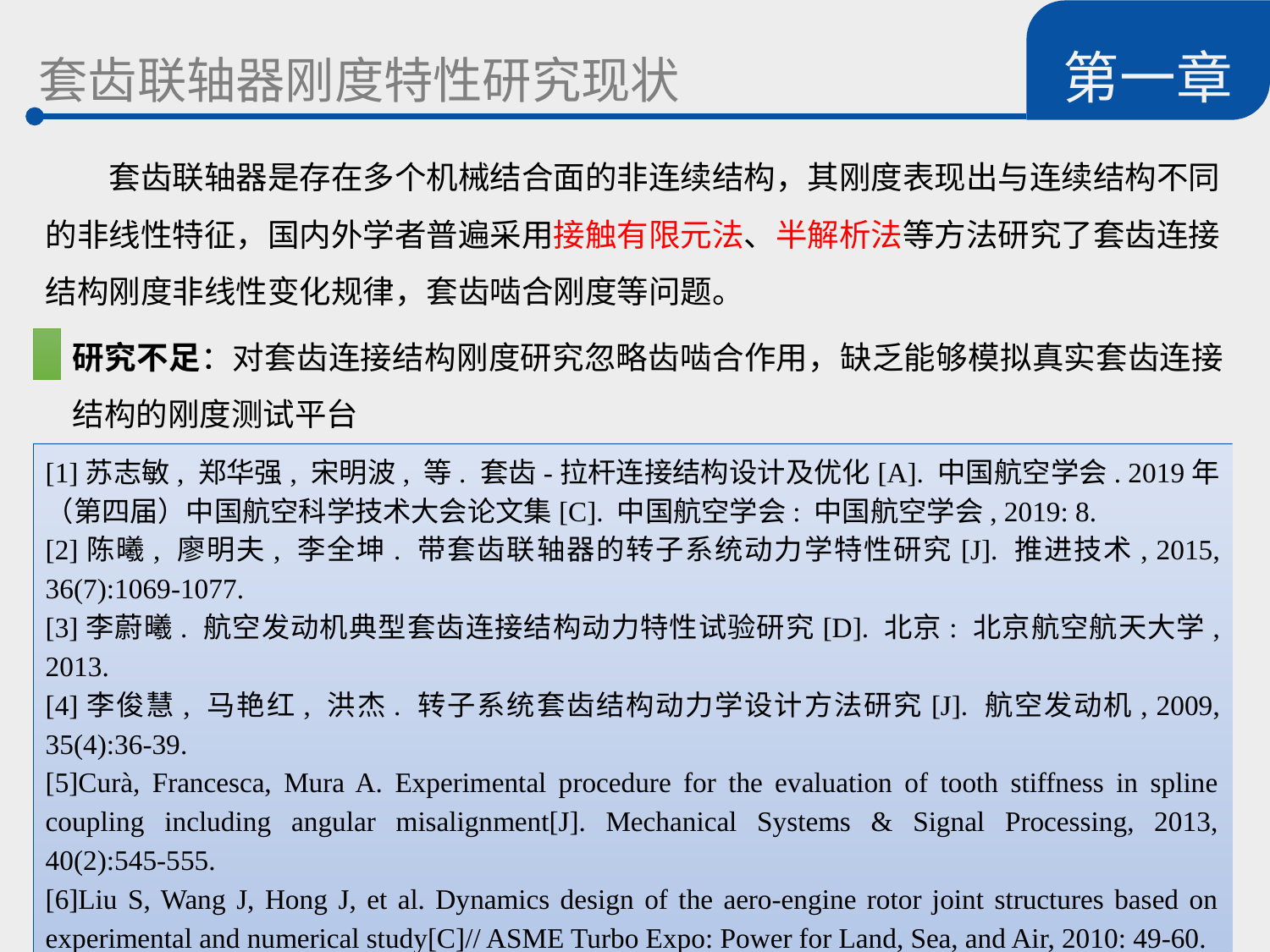

第一章
 套齿联轴器刚度特性研究现状
套齿联轴器是存在多个机械结合面的非连续结构，其刚度表现出与连续结构不同的非线性特征，国内外学者普遍采用接触有限元法、半解析法等方法研究了套齿连接结构刚度非线性变化规律，套齿啮合刚度等问题。
研究不足：对套齿连接结构刚度研究忽略齿啮合作用，缺乏能够模拟真实套齿连接结构的刚度测试平台

[1]苏志敏, 郑华强, 宋明波, 等. 套齿-拉杆连接结构设计及优化[A]. 中国航空学会. 2019年（第四届）中国航空科学技术大会论文集[C]. 中国航空学会: 中国航空学会, 2019: 8.
[2]陈曦, 廖明夫, 李全坤. 带套齿联轴器的转子系统动力学特性研究[J]. 推进技术, 2015, 36(7):1069-1077.
[3]李蔚曦. 航空发动机典型套齿连接结构动力特性试验研究[D]. 北京: 北京航空航天大学, 2013.
[4]李俊慧, 马艳红, 洪杰. 转子系统套齿结构动力学设计方法研究[J]. 航空发动机, 2009, 35(4):36-39.
[5]Curà, Francesca, Mura A. Experimental procedure for the evaluation of tooth stiffness in spline coupling including angular misalignment[J]. Mechanical Systems & Signal Processing, 2013, 40(2):545-555.
[6]Liu S, Wang J, Hong J, et al. Dynamics design of the aero-engine rotor joint structures based on experimental and numerical study[C]// ASME Turbo Expo: Power for Land, Sea, and Air, 2010: 49-60.